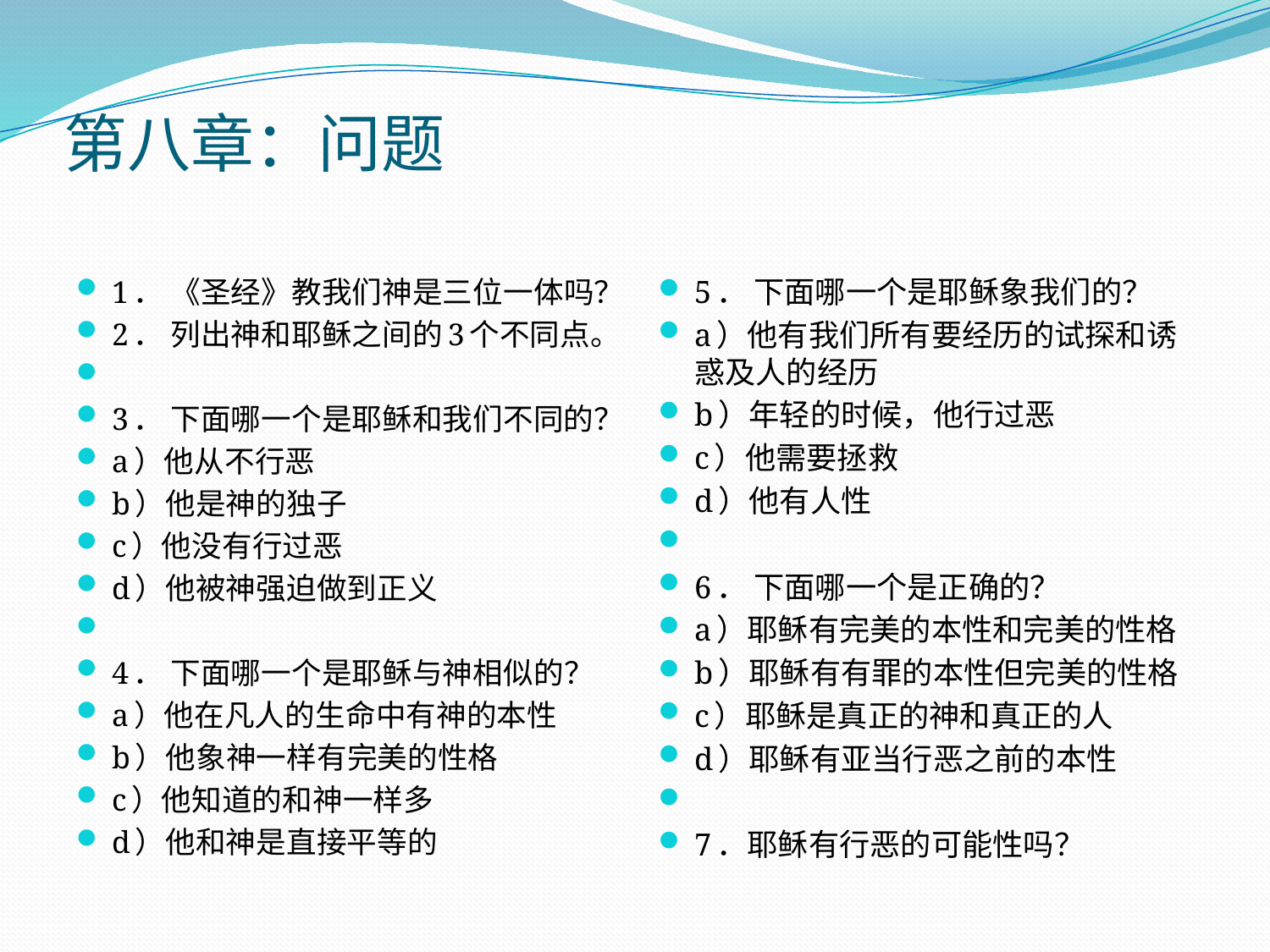

# 第八章：问题
1． 《圣经》教我们神是三位一体吗？
2． 列出神和耶稣之间的3个不同点。

3． 下面哪一个是耶稣和我们不同的？
a）他从不行恶
b）他是神的独子
c）他没有行过恶
d）他被神强迫做到正义

4． 下面哪一个是耶稣与神相似的？
a）他在凡人的生命中有神的本性
b）他象神一样有完美的性格
c）他知道的和神一样多
d）他和神是直接平等的
5． 下面哪一个是耶稣象我们的？
a）他有我们所有要经历的试探和诱惑及人的经历
b）年轻的时候，他行过恶
c）他需要拯救
d）他有人性

6． 下面哪一个是正确的？
a）耶稣有完美的本性和完美的性格
b）耶稣有有罪的本性但完美的性格
c）耶稣是真正的神和真正的人
d）耶稣有亚当行恶之前的本性

7．耶稣有行恶的可能性吗？